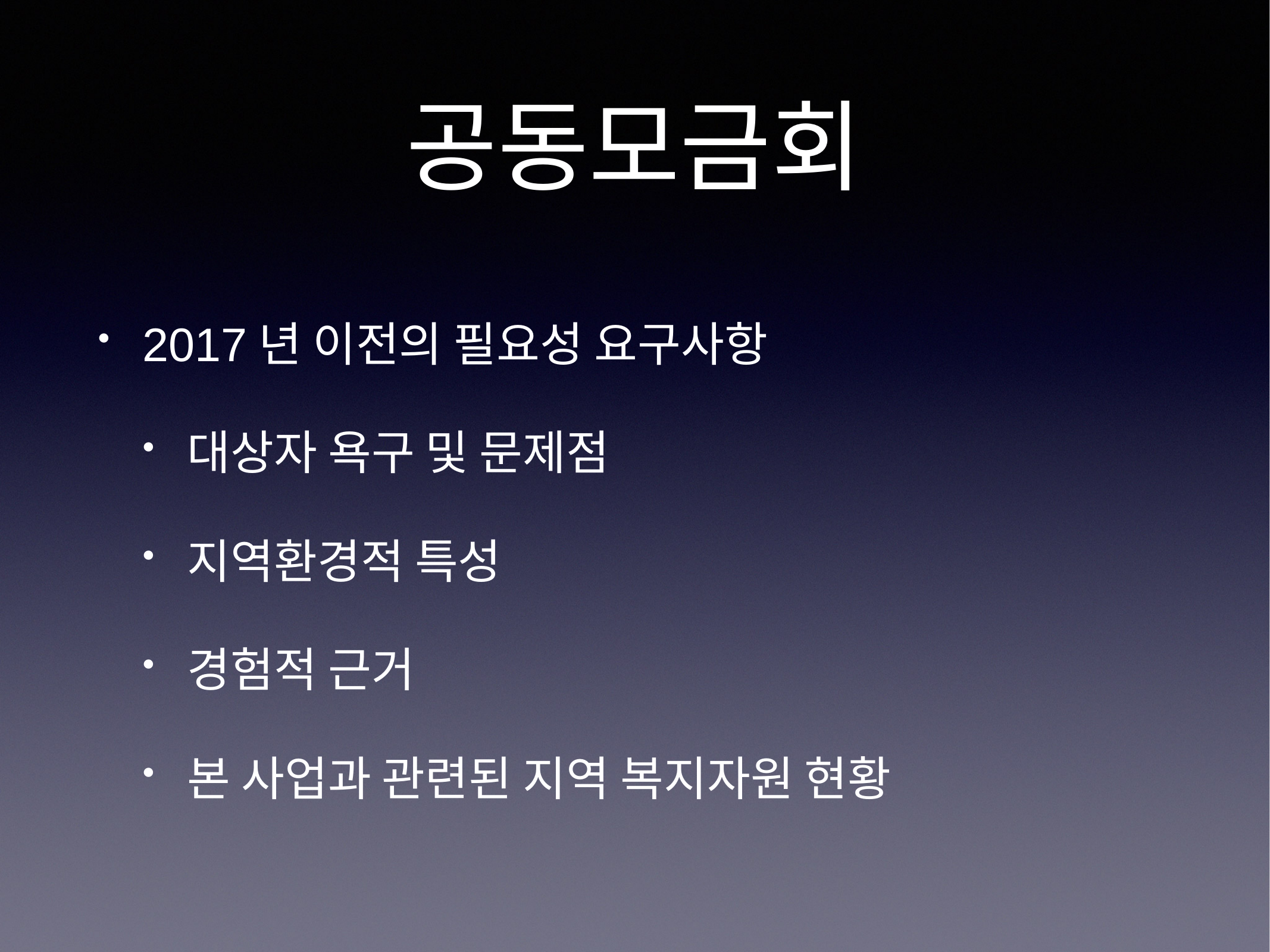

# 공동모금회
2017년 이전의 필요성 요구사항
대상자 욕구 및 문제점
지역환경적 특성
경험적 근거
본 사업과 관련된 지역 복지자원 현황